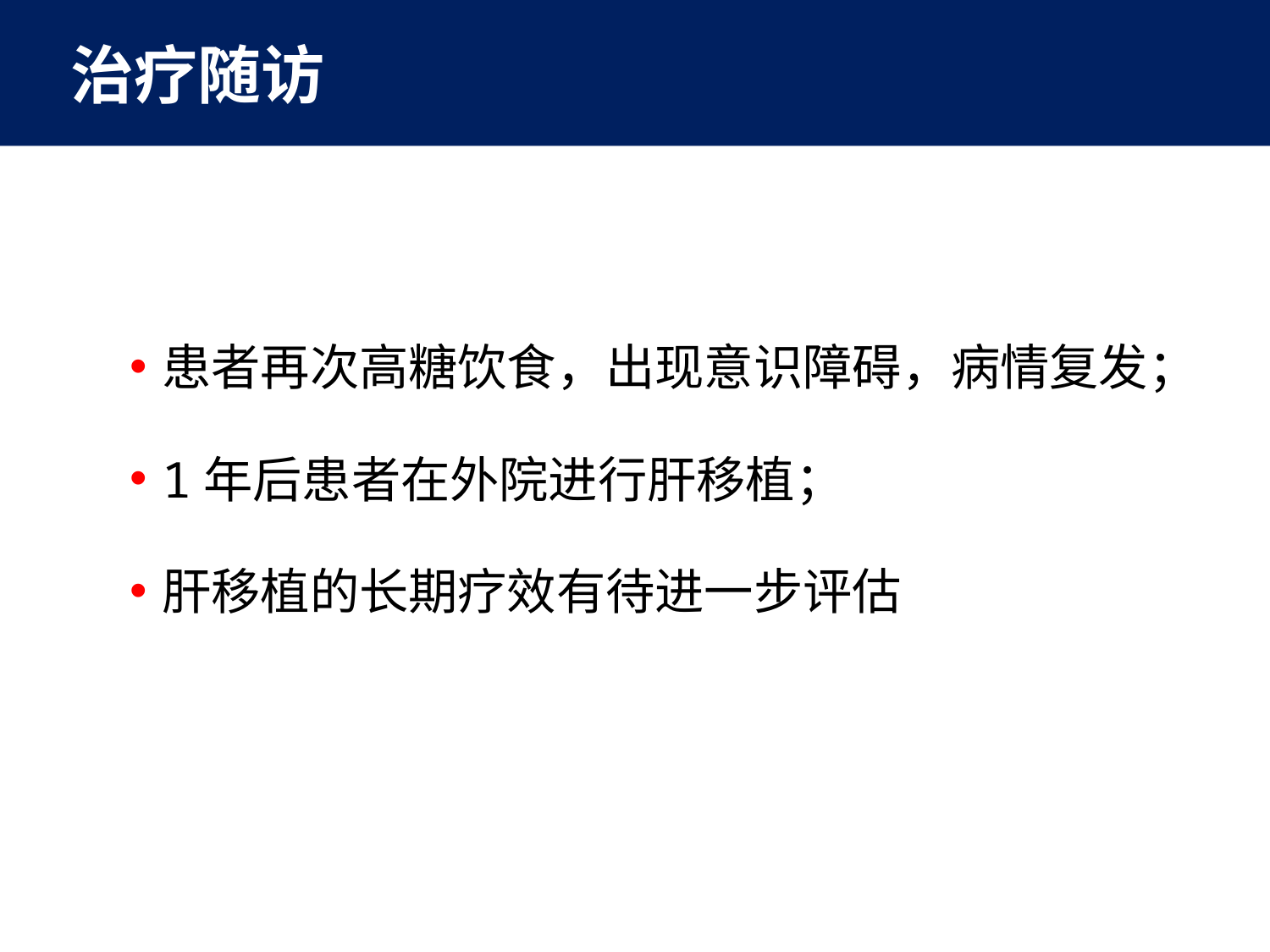

治疗随访
患者再次高糖饮食，出现意识障碍，病情复发；
1年后患者在外院进行肝移植；
肝移植的长期疗效有待进一步评估